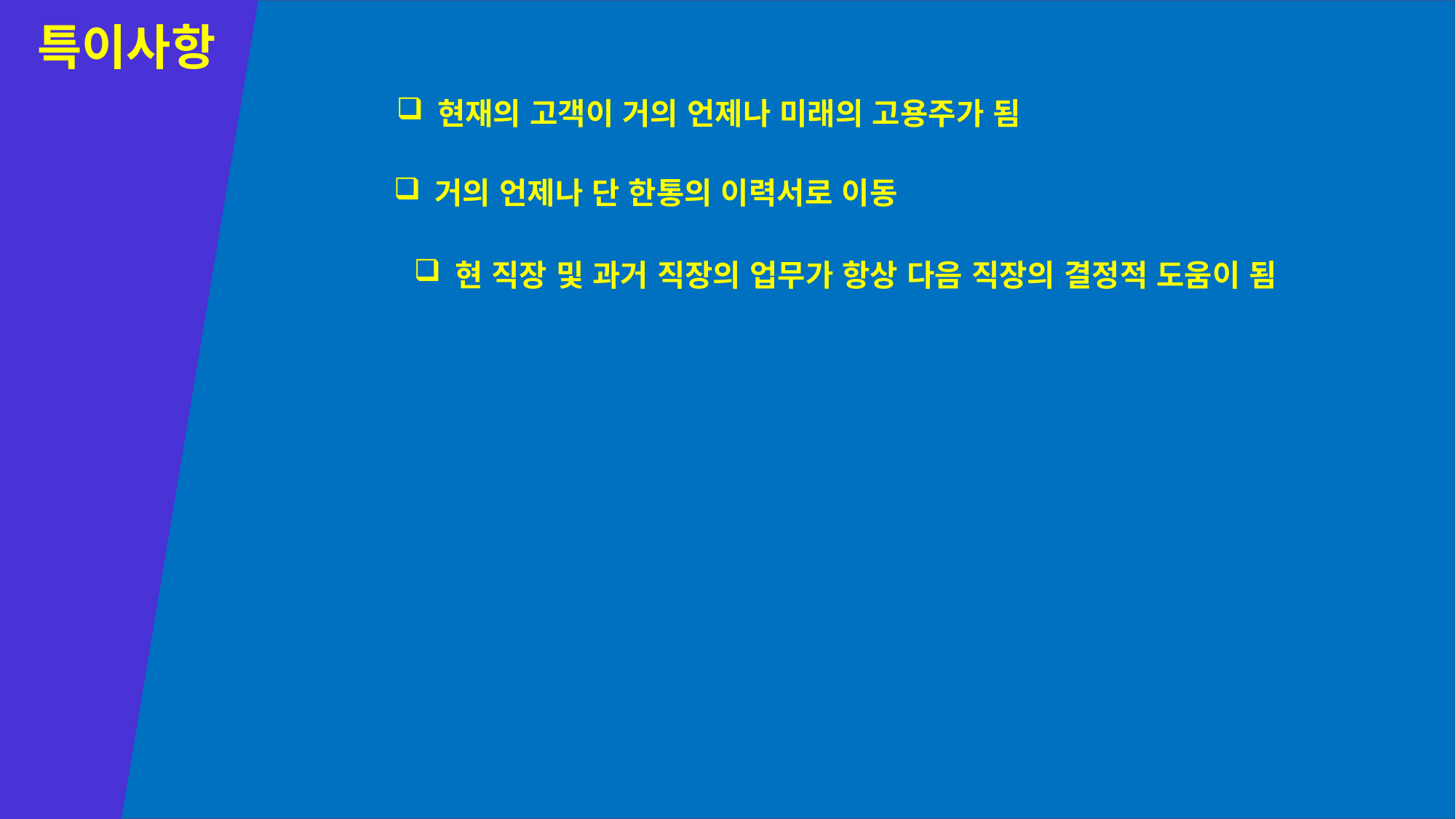

특이사항
현재의 고객이 거의 언제나 미래의 고용주가 됨
거의 언제나 단 한통의 이력서로 이동
현 직장 및 과거 직장의 업무가 항상 다음 직장의 결정적 도움이 됨